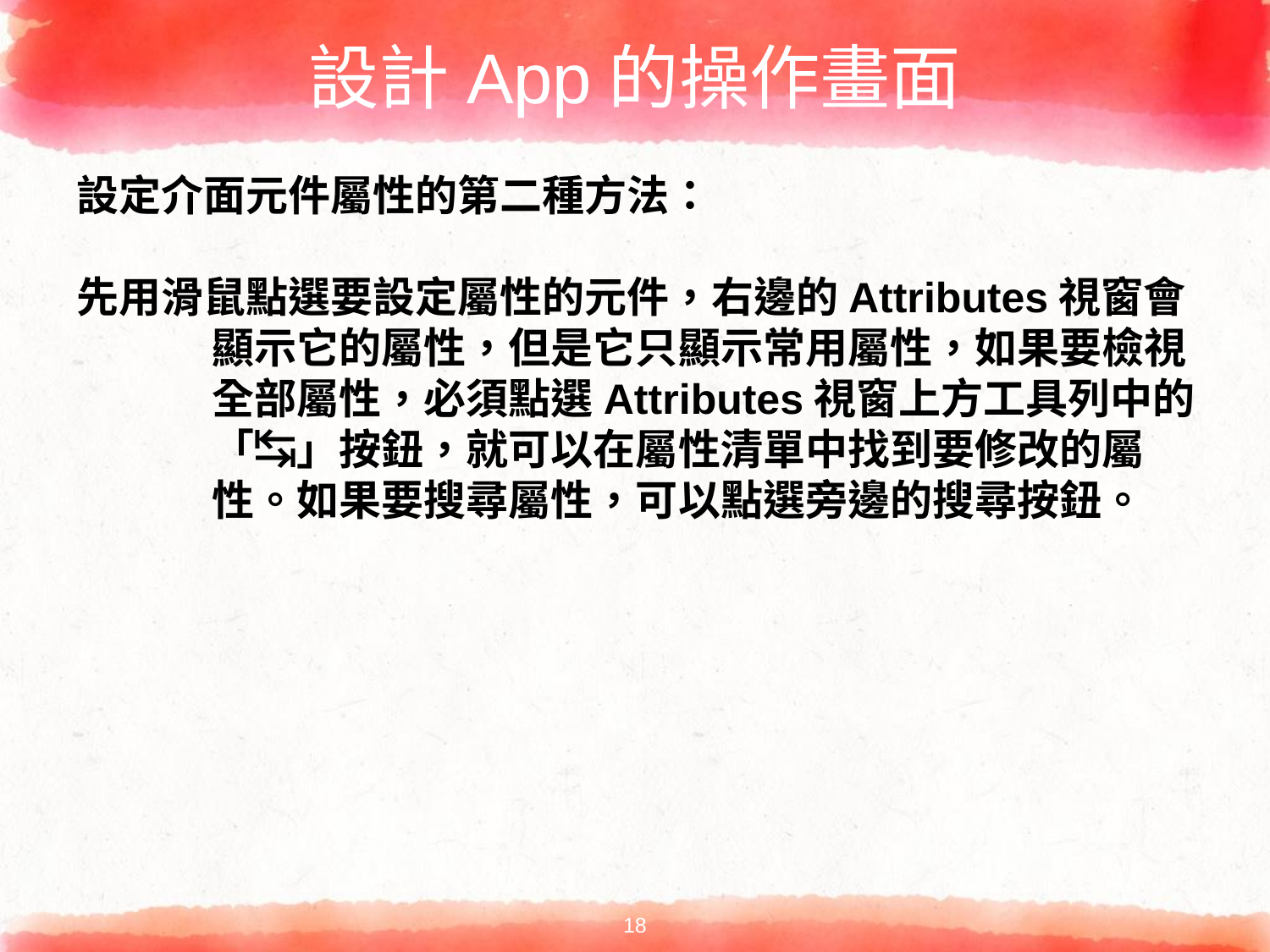

# 設計App的操作畫面
設定介面元件屬性的第二種方法：

先用滑鼠點選要設定屬性的元件，右邊的Attributes視窗會顯示它的屬性，但是它只顯示常用屬性，如果要檢視全部屬性，必須點選Attributes視窗上方工具列中的「↹」按鈕，就可以在屬性清單中找到要修改的屬性。如果要搜尋屬性，可以點選旁邊的搜尋按鈕。
18